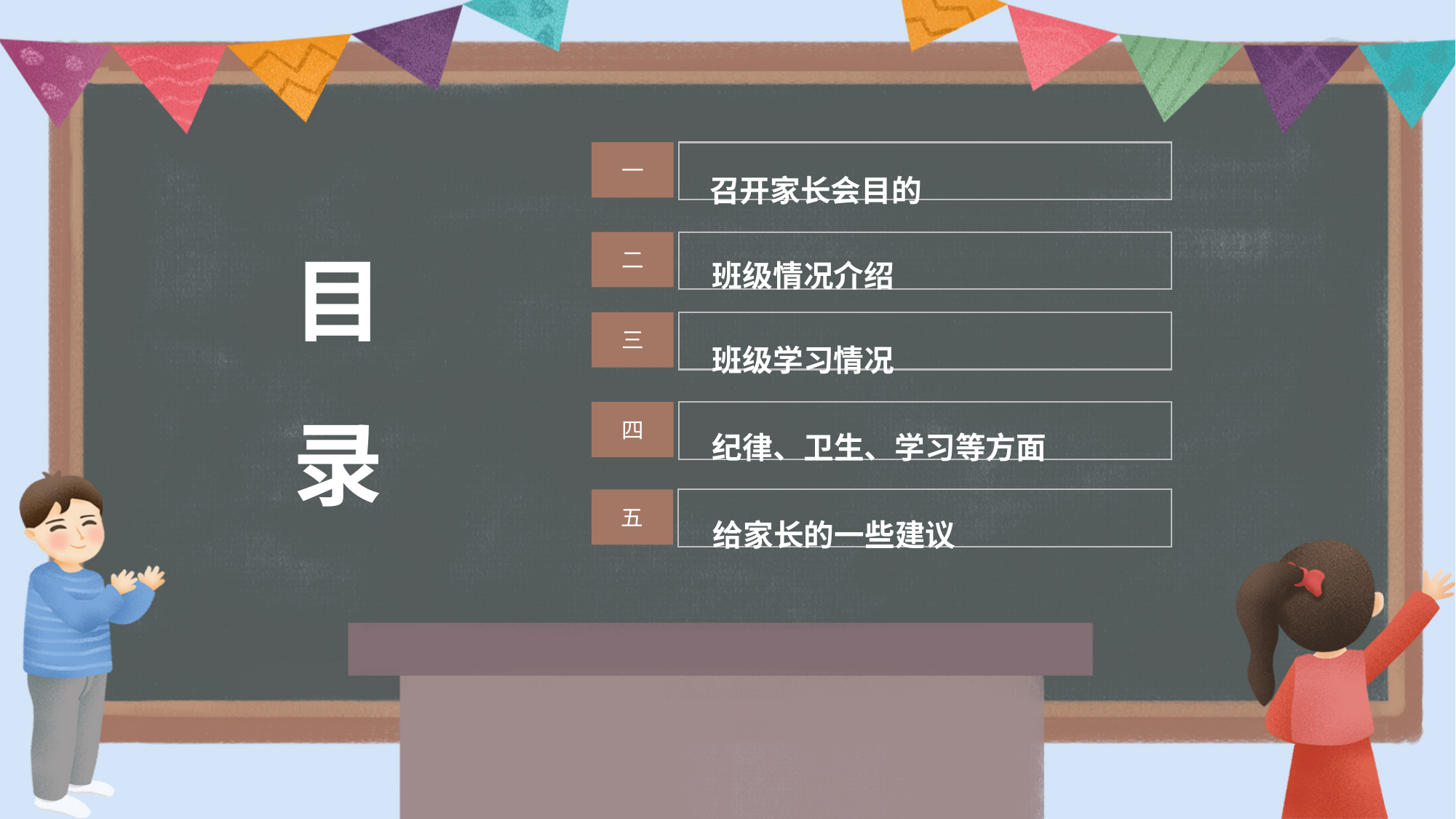

召开家长会目的
一

二

三

四

五

目录
班级情况介绍
班级学习情况
纪律、卫生、学习等方面
给家长的一些建议